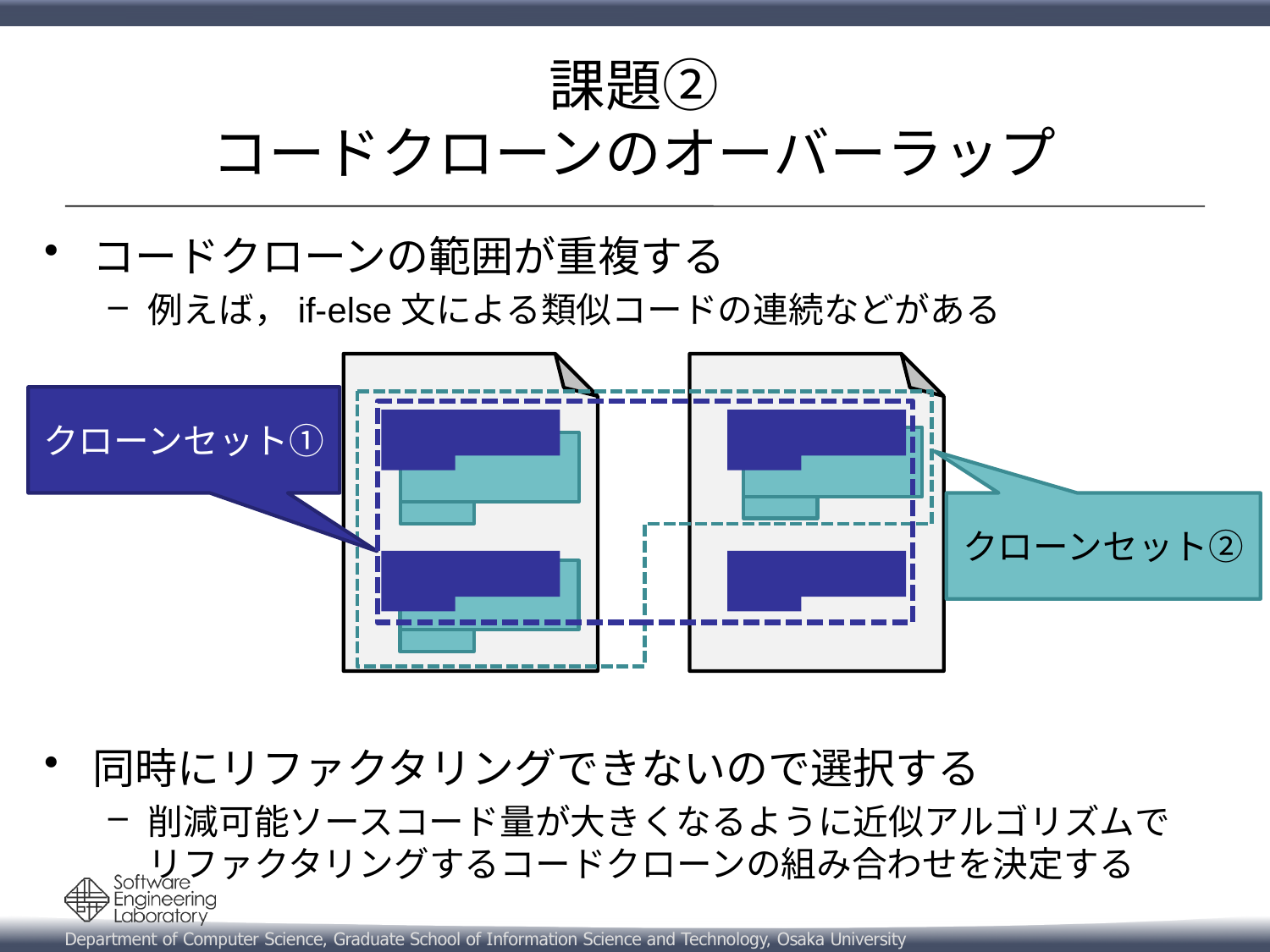

# 課題② コードクローンのオーバーラップ
コードクローンの範囲が重複する
例えば，if-else文による類似コードの連続などがある

同時にリファクタリングできないので選択する
削減可能ソースコード量が大きくなるように近似アルゴリズムで
リファクタリングするコードクローンの組み合わせを決定する

クローンセット①

クローンセット②